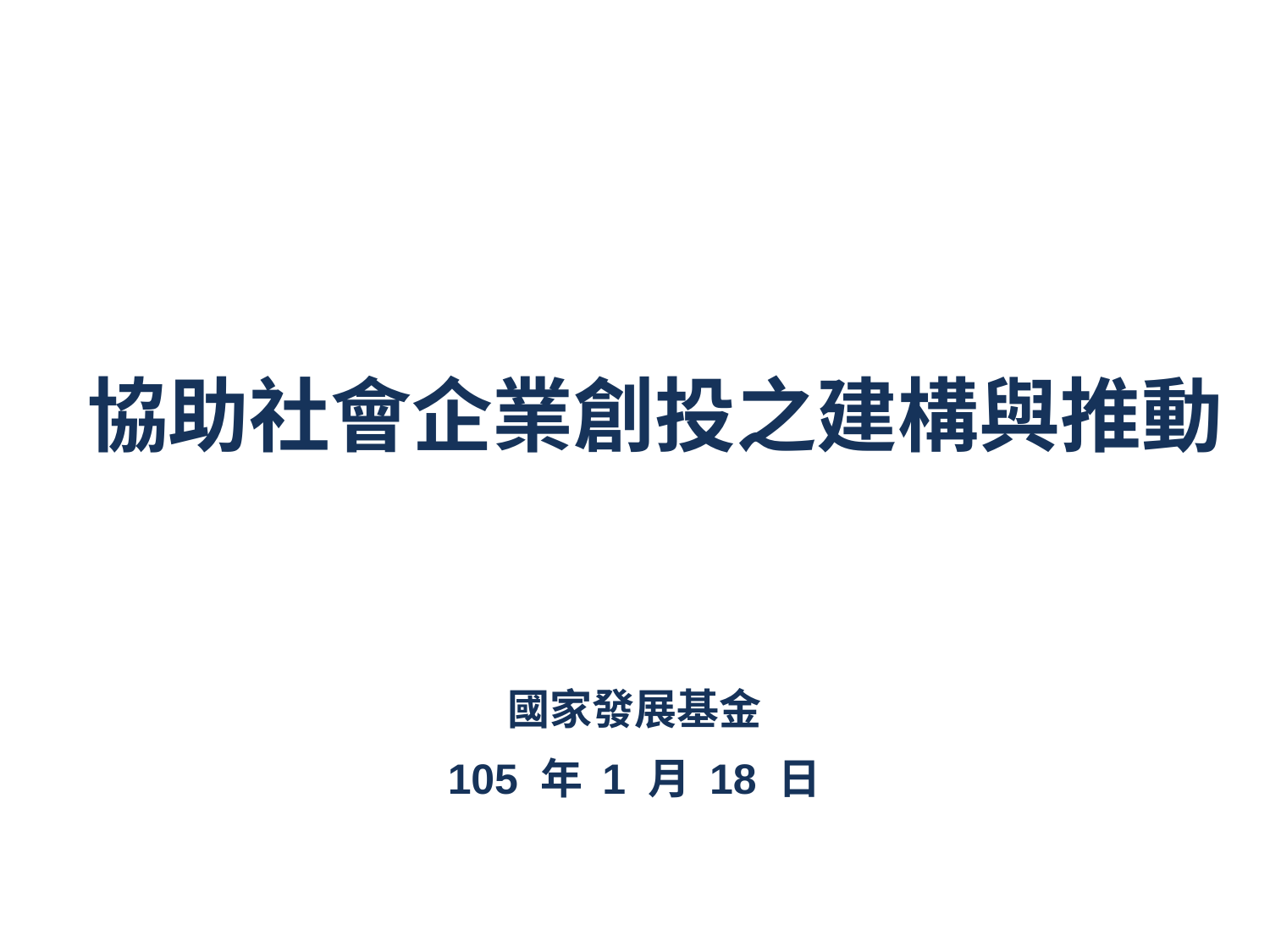

# 協助社會企業創投之建構與推動

國家發展基金
105 年 1 月 18 日